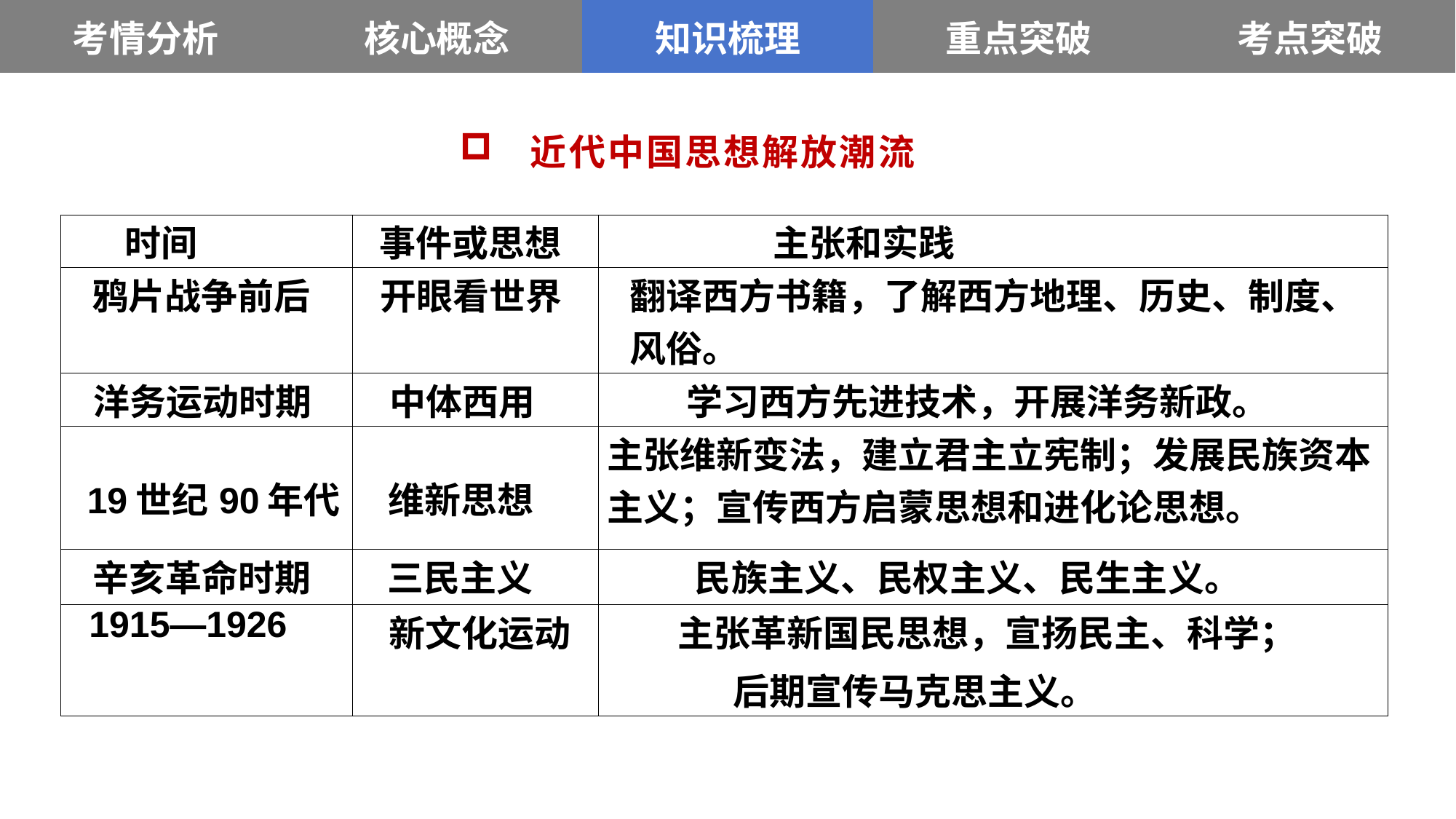

| 考情分析 | 核心概念 | 知识梳理 | 重点突破 | 考点突破 |
| --- | --- | --- | --- | --- |
  近代中国思想解放潮流
| 时间 | 事件或思想 | 主张和实践 |
| --- | --- | --- |
| 鸦片战争前后 | 开眼看世界 | 翻译西方书籍，了解西方地理、历史、制度、风俗。 |
| 洋务运动时期 | 中体西用 | 学习西方先进技术，开展洋务新政。 |
| 19世纪90年代 | 维新思想 | 主张维新变法，建立君主立宪制；发展民族资本主义；宣传西方启蒙思想和进化论思想。 |
| 辛亥革命时期 | 三民主义 | 民族主义、民权主义、民生主义。 |
| 1915—1926 | 新文化运动 | 主张革新国民思想，宣扬民主、科学； 后期宣传马克思主义。 |